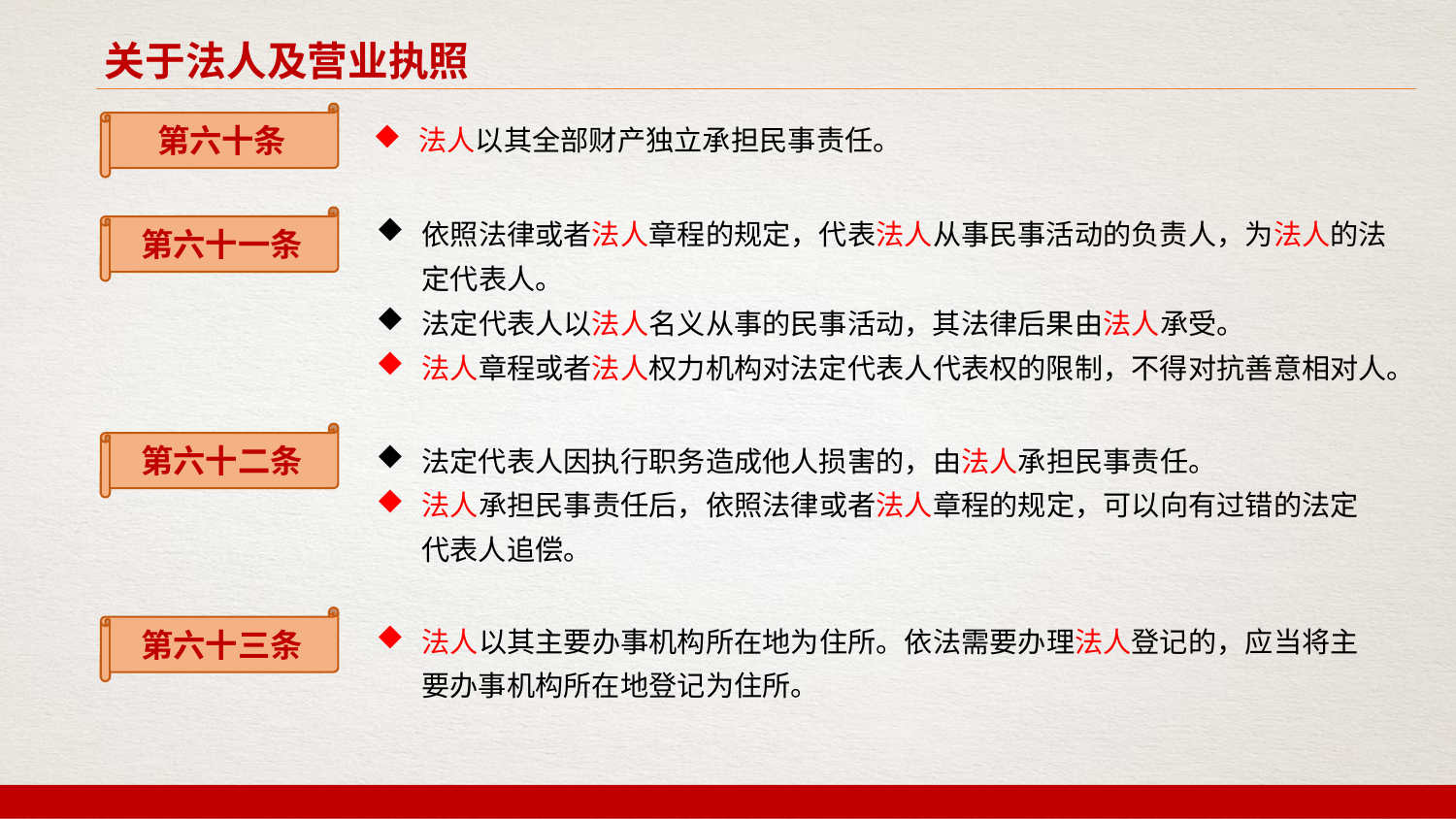

关于法人及营业执照
第六十条
法人以其全部财产独立承担民事责任。
依照法律或者法人章程的规定，代表法人从事民事活动的负责人，为法人的法定代表人。
法定代表人以法人名义从事的民事活动，其法律后果由法人承受。
法人章程或者法人权力机构对法定代表人代表权的限制，不得对抗善意相对人。
第六十一条

第六十二条
法定代表人因执行职务造成他人损害的，由法人承担民事责任。
法人承担民事责任后，依照法律或者法人章程的规定，可以向有过错的法定代表人追偿。
法人以其主要办事机构所在地为住所。依法需要办理法人登记的，应当将主要办事机构所在地登记为住所。
第六十三条